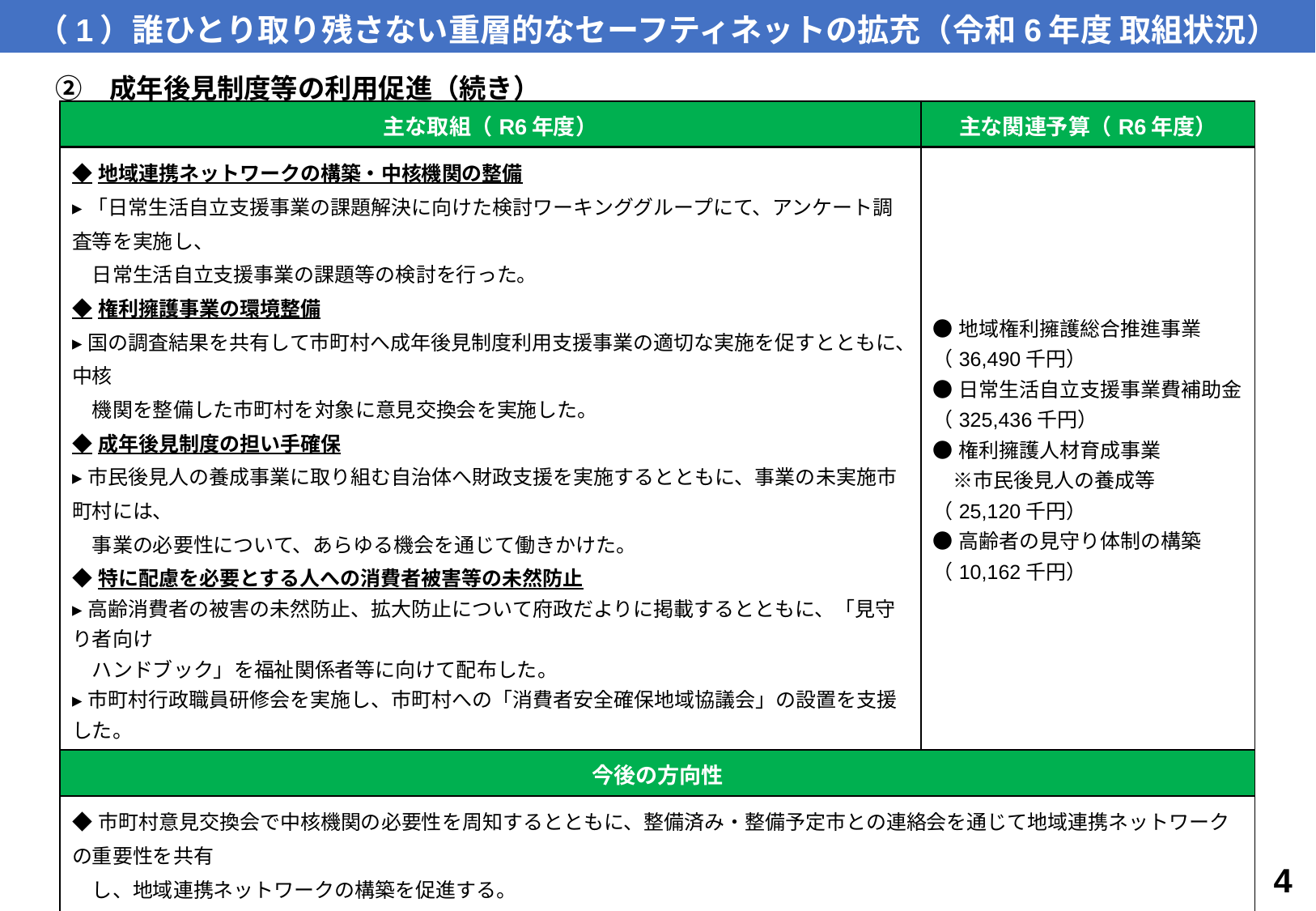

（1）誰ひとり取り残さない重層的なセーフティネットの拡充（令和6年度 取組状況）
　②　成年後見制度等の利用促進（続き）
| 主な取組（R6年度） | 主な関連予算（R6年度） |
| --- | --- |
| ◆地域連携ネットワークの構築・中核機関の整備 ▸「日常生活自立支援事業の課題解決に向けた検討ワーキンググループにて、アンケート調査等を実施し、 　日常生活自立支援事業の課題等の検討を行った。 ◆権利擁護事業の環境整備 ▸国の調査結果を共有して市町村へ成年後見制度利用支援事業の適切な実施を促すとともに、中核 　機関を整備した市町村を対象に意見交換会を実施した。 ◆成年後見制度の担い手確保 ▸市民後見人の養成事業に取り組む自治体へ財政支援を実施するとともに、事業の未実施市町村には、 　事業の必要性について、あらゆる機会を通じて働きかけた。 ◆特に配慮を必要とする人への消費者被害等の未然防止 ▸高齢消費者の被害の未然防止、拡大防止について府政だよりに掲載するとともに、「見守り者向け 　ハンドブック」を福祉関係者等に向けて配布した。 ▸市町村行政職員研修会を実施し、市町村への「消費者安全確保地域協議会」の設置を支援した。 | ●地域権利擁護総合推進事業（36,490千円） ●日常生活自立支援事業費補助金 （325,436千円） ●権利擁護人材育成事業 　※市民後見人の養成等 （25,120千円） ●高齢者の見守り体制の構築 （10,162千円） |
| 今後の方向性 |  |
| ◆市町村意見交換会で中核機関の必要性を周知するとともに、整備済み・整備予定市との連絡会を通じて地域連携ネットワークの重要性を共有 　し、地域連携ネットワークの構築を促進する。 ◆引き続き、「大阪府成年後見制度利用促進専門員派遣事業」により、市町村の地域連携ネットワーク及び中核機関の構築及び設置に向けた 　取組を支援する。 ◆WGで明らかになった日常生活自立支援事業の課題を市町村に共有するとともに、引き続き、本事業の目に見えない役割の見える化及び課題の 　本質の見える化を進める。 |  |
4